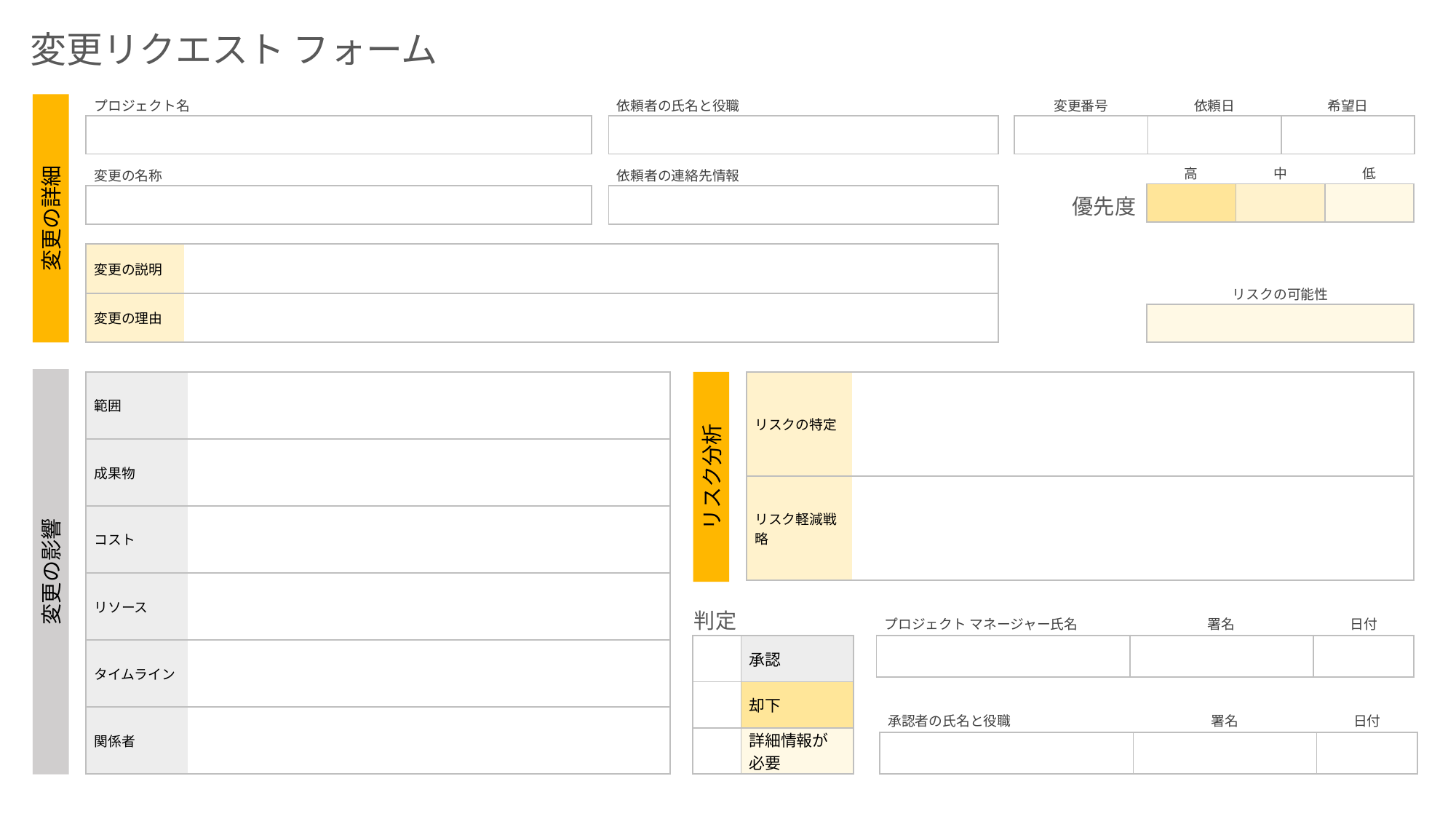

変更リクエスト フォーム
| プロジェクト名 |
| --- |
|  |
| 依頼者の氏名と役職 |
| --- |
|  |
| 変更番号 | 依頼日 | 希望日 |
| --- | --- | --- |
|  |  |  |
| 高 | 中 | 低 |
| --- | --- | --- |
|  |  |  |
| 変更の名称 |
| --- |
|  |
| 依頼者の連絡先情報 |
| --- |
|  |
優先度
変更の詳細
| 変更の説明 |  |
| --- | --- |
| 変更の理由 |  |
| リスクの可能性 |
| --- |
|  |
| 範囲 |  |
| --- | --- |
| 成果物 |  |
| コスト |  |
| リソース |  |
| タイムライン |  |
| 関係者 |  |
| リスクの特定 |  |
| --- | --- |
| リスク軽減戦略 |  |
リスク分析
変更の影響
判定
| プロジェクト マネージャー氏名 | 署名 | 日付 |
| --- | --- | --- |
|  |  |  |
|  | 承認 |
| --- | --- |
|  | 却下 |
|  | 詳細情報が 必要 |
| 承認者の氏名と役職 | 署名 | 日付 |
| --- | --- | --- |
|  |  |  |